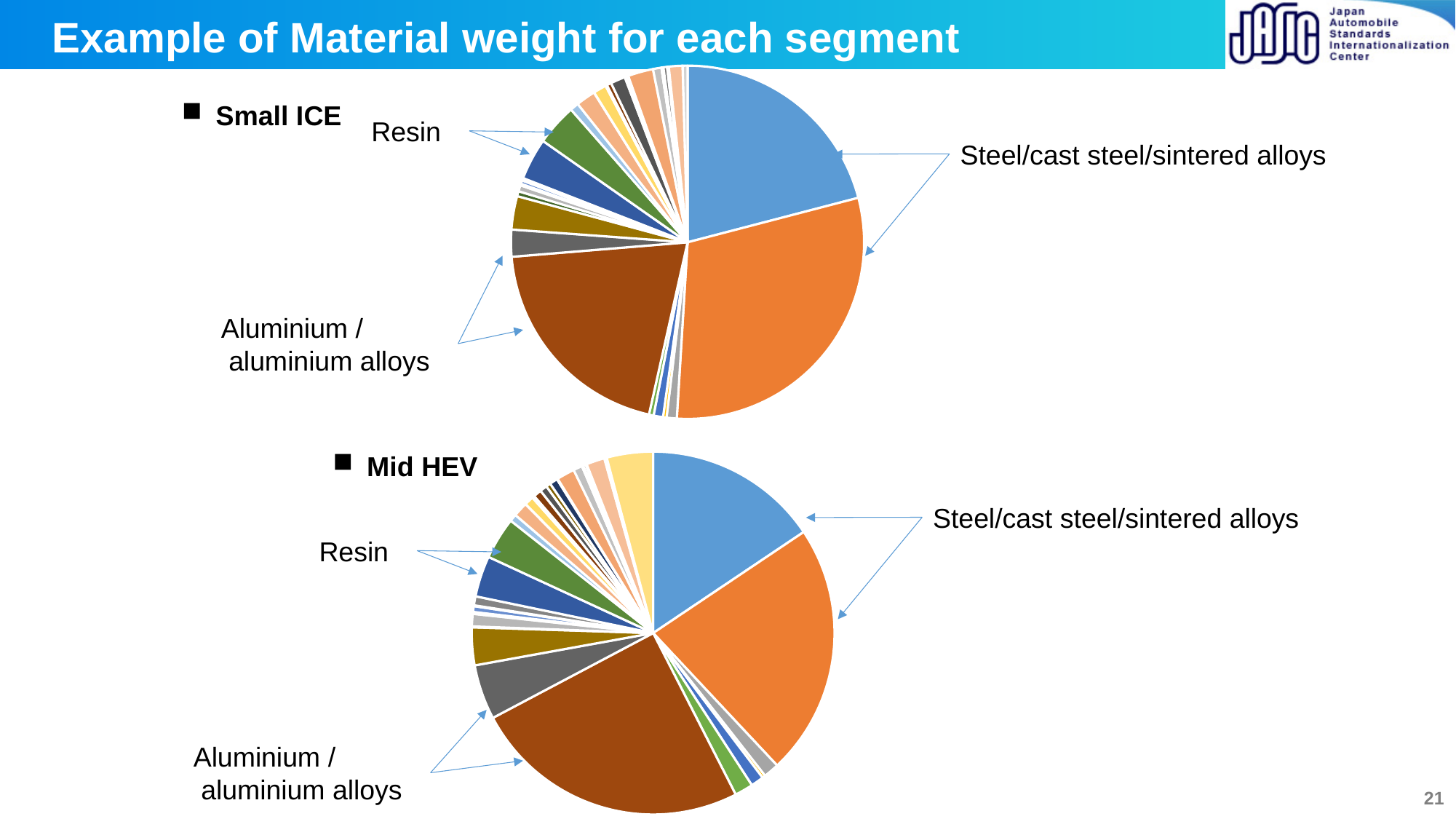

# Example of Material weight for each segment

### Chart

| Category |  |
|---|---|
| 鉄鋼/鋳鋼/焼結合金 | 0.20945781342053937 |
| 非合金/低合金鋼 | 0.3002615678303652 |
| 高合金鋼 | 0.009269056113045333 |
| 鋳鉄 | 0.0032024265025668414 |
| 片状黒鉛鋳鉄/可鍛鋳鉄 | 0.008648223366910103 |
| 球状黒鉛鋳鉄/ﾊﾞｰﾐｭﾗｰ鋳鉄 | 0.004243169596322411 |
| 高合金鋳鉄 | 0.0 |
| ｱﾙﾐﾆｳﾑ/ｱﾙﾐﾆｳﾑ合金 | 0.20175117214439736 |
| 鋳造ｱﾙﾐﾆｳﾑ合金 | 0.024681848726900532 |
| 鍛造ｱﾙﾐﾆｳﾑ合金 | 0.030608253854908167 |
| ﾏｸﾞﾈｼｳﾑ、ﾏｸﾞﾈｼｳﾑ合金 | 0.0 |
| 鋳造ﾏｸﾞﾈｼｳﾑ合金 | 0.004549432981682949 |
| 鍛造ﾏｸﾞﾈｼｳﾑ合金 | 0.0 |
| チタン、チタン合金 | 0.0 |
| 銅 (例，ﾊｰﾈｽの銅) | 0.00561424446527313 |
| 銅合金 | 0.0014750735633084074 |
| 亜鉛合金 | 0.003146203156310646 |
| ニッケル合金 | 0.00035557962949149893 |
| 鉛 | 0.0 |
| 白金/ロジウム | 0.0 |
| その他の特殊金属 | 0.0019448895746871412 |
| 熱可塑性樹脂 | 0.0 |
| 熱可塑性樹脂（ﾌｨﾗｰ含有） | 0.038063205237877894 |
| 熱可塑性樹脂（ﾌｨﾗｰ無し） | 0.037991706216530995 |
| 熱可塑性エラストマー | 0.007886865763924484 |
| エラストマー/エラストマー複合材 | 0.017908189387072063 |
| 熱硬化性樹脂 | 0.00017426410411524552 |
| ポリウレタン | 0.011988868287627264 |
| 不飽和ポリエステル | 5.70305367044773e-05 |
| その他の熱硬化性樹脂 | 0.0012467016244649266 |
| 高分子複合材（例，ﾗﾐﾈｰﾄされたﾄﾘﾑ部品） | 0.0 |
| 高分子複合材に含まれる樹脂 | 0.00420586133794117 |
| 高分子複合材に含まれる繊維（織物） | 0.013451303044945429 |
| 塗料 | 0.0018179144026902764 |
| 接着剤、シーラント | 0.0014207036437520312 |
| アンダーシール | 0.0 |
| 有機天然材料 (例，皮革) | 5.157040366151778e-05 |
| セラミックス/ガラス | 0.02314900063235825 |
| 他の複合材（例，摩擦ライニング） | 0.007774904695656411 |
| 電子部品材料（例，PCB、ﾃﾞｨｽﾌﾟﾚｰ） | 6.338757735272746e-06 |
| 電気部品材料 | 8.886681993174126e-05 |
| 燃料 | 0.0 |
| 潤滑剤 | 0.0010534626864304696 |
| ブレーキフルード | 0.0006141208374959369 |
| 冷却液/その他グリコール | 0.0033616426263360167 |
| 冷媒 | 0.0007954830428672491 |
| ウォッシャー液、バッテリー液 | 4.3110688162033196e-05 |
| 防腐剤 | 0.0 |
| その他の燃料及び補充剤 | 0.0006678291568935105 |
| タイヤ | 0.012534804226974627 |
| 鉛電池 | 0.004437296911141756 |
| 駆動用電池セル | 0.0 |
Small ICE
Resin
Steel/cast steel/sintered alloys
Aluminium /
 aluminium alloys
Mid HEV

### Chart

| Category |  |
|---|---|
| 鉄鋼/鋳鋼/焼結合金 | 0.15595265692455182 |
| 非合金/低合金鋼 | 0.2242557024593625 |
| 高合金鋼 | 0.013916807292022331 |
| 鋳鉄 | 0.002749656284853421 |
| 片状黒鉛鋳鉄/可鍛鋳鉄 | 0.011466082984306587 |
| 球状黒鉛鋳鉄/ﾊﾞｰﾐｭﾗｰ鋳鉄 | 0.016368327433876312 |
| 高合金鋳鉄 | 0.0 |
| ｱﾙﾐﾆｳﾑ/ｱﾙﾐﾆｳﾑ合金 | 0.2478225326227185 |
| 鋳造ｱﾙﾐﾆｳﾑ合金 | 0.048887038223028347 |
| 鍛造ｱﾙﾐﾆｳﾑ合金 | 0.03364068189416365 |
| ﾏｸﾞﾈｼｳﾑ、ﾏｸﾞﾈｼｳﾑ合金 | 0.0 |
| 鋳造ﾏｸﾞﾈｼｳﾑ合金 | 0.0008405430811717143 |
| 鍛造ﾏｸﾞﾈｼｳﾑ合金 | 0.0 |
| チタン、チタン合金 | 0.0 |
| 銅 (例，ﾊｰﾈｽの銅) | 0.01102475393963433 |
| 銅合金 | 0.0017232948291561873 |
| 亜鉛合金 | 0.005083773551120059 |
| ニッケル合金 | 0.00059302196224132 |
| 鉛 | 9.889568477359619e-08 |
| 白金/ロジウム | 0.00016405202877226073 |
| その他の特殊金属 | 0.007992256063136085 |
| 熱可塑性樹脂 | 0.0 |
| 熱可塑性樹脂（ﾌｨﾗｰ含有） | 0.03641446874350525 |
| 熱可塑性樹脂（ﾌｨﾗｰ無し） | 0.037386069412692444 |
| 熱可塑性エラストマー | 0.006427873570421269 |
| エラストマー/エラストマー複合材 | 0.01300974570443491 |
| 熱硬化性樹脂 | 0.0002090317645439969 |
| ポリウレタン | 0.008140266565294658 |
| 不飽和ポリエステル | 0.0002264500643914878 |
| その他の熱硬化性樹脂 | 0.001855644365392953 |
| 高分子複合材（例，ﾗﾐﾈｰﾄされたﾄﾘﾑ部品） | 0.0 |
| 高分子複合材に含まれる樹脂 | 0.007261825607711273 |
| 高分子複合材に含まれる繊維（織物） | 0.006430030932499142 |
| 塗料 | 0.004075445346978194 |
| 接着剤、シーラント | 0.007122548399578973 |
| アンダーシール | 0.0005811239694444154 |
| 有機天然材料 (例，皮革) | 0.00017122844196271384 |
| セラミックス/ガラス | 0.01600322683017653 |
| 他の複合材（例，摩擦ライニング） | 0.008024541334201643 |
| 電子部品材料（例，PCB、ﾃﾞｨｽﾌﾟﾚｰ） | 4.672698404875462e-05 |
| 電気部品材料 | 0.0001348589990034148 |
| 燃料 | 0.0 |
| 潤滑剤 | 0.0008283467962831942 |
| ブレーキフルード | 0.00019091030914758245 |
| 冷却液/その他グリコール | 0.0023217774505330164 |
| 冷媒 | 0.0002610490817348737 |
| ウォッシャー液、バッテリー液 | 0.00011282872281954091 |
| 防腐剤 | 5.889647666088183e-06 |
| その他の燃料及び補充剤 | 0.0005486066472333182 |
| タイヤ | 0.01634544384478106 |
| 鉛電池 | 0.002154547138831772 |
| 駆動用電池セル | 0.041228212854887016 |
Steel/cast steel/sintered alloys
Resin
Aluminium /
 aluminium alloys
21